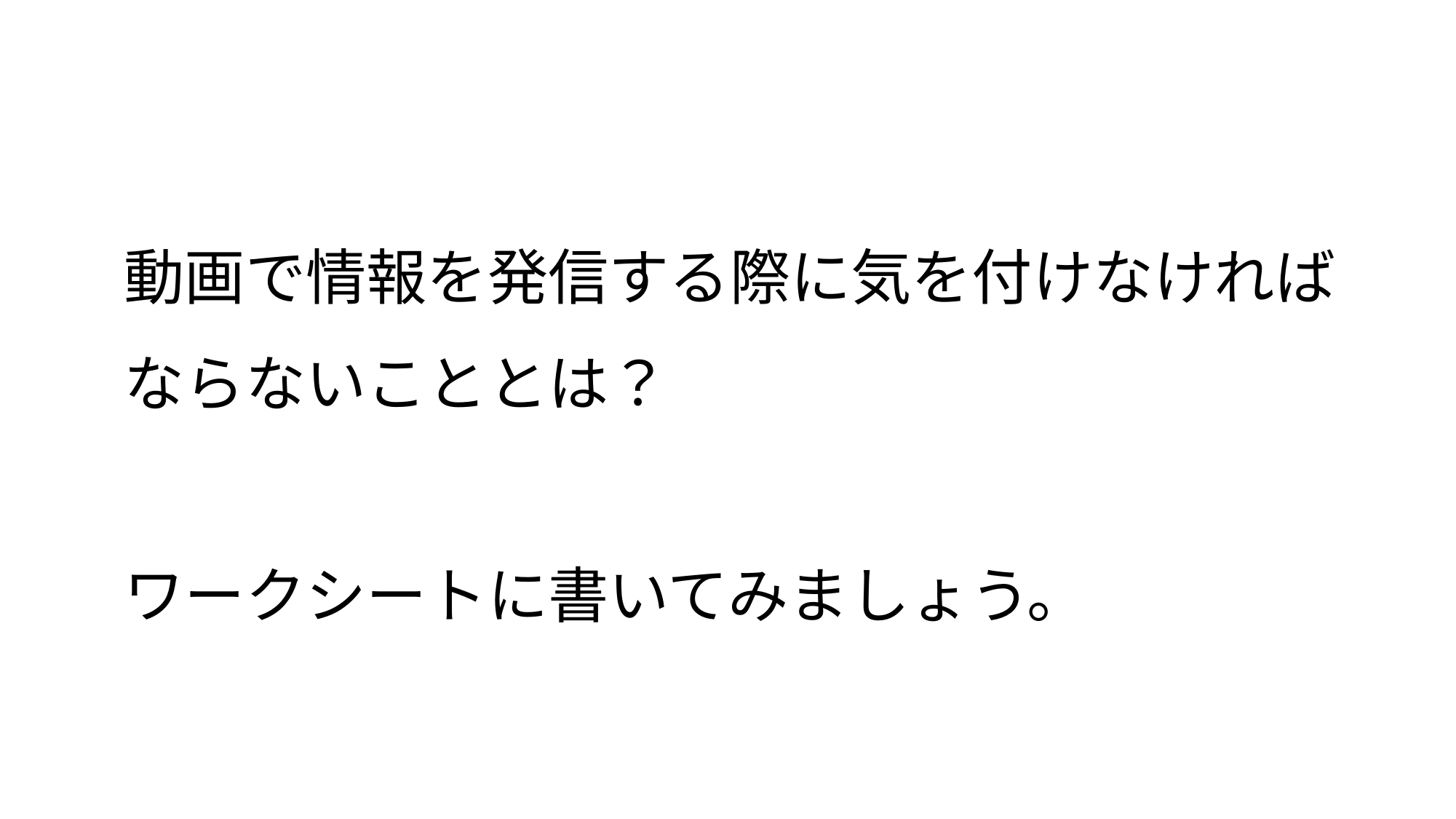

動画で情報を発信する際に気を付けなければならないこととは？

ワークシートに書いてみましょう。